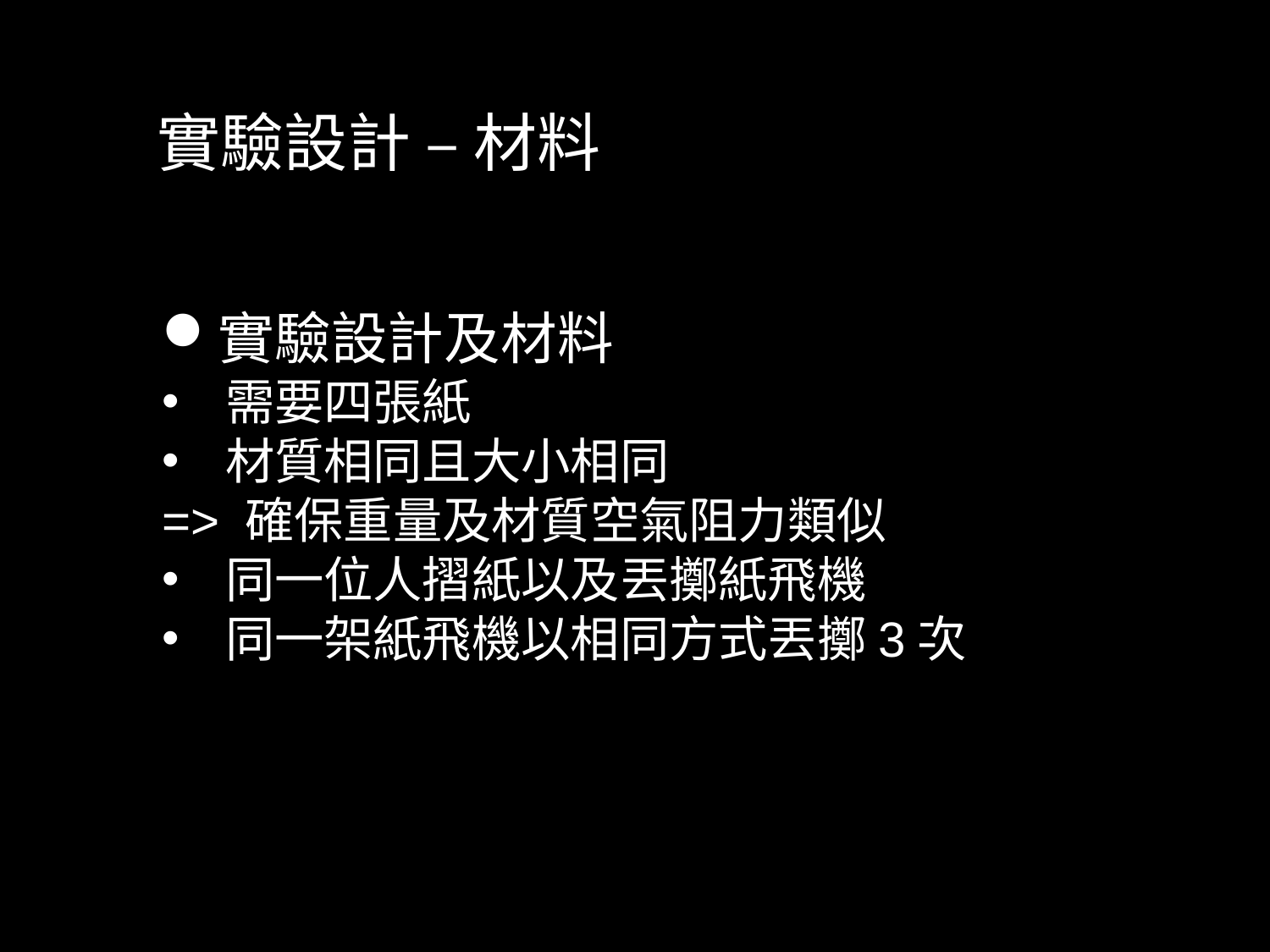

實驗設計 – 材料
實驗設計及材料
需要四張紙
材質相同且大小相同
=> 確保重量及材質空氣阻力類似
同一位人摺紙以及丟擲紙飛機
同一架紙飛機以相同方式丟擲3次